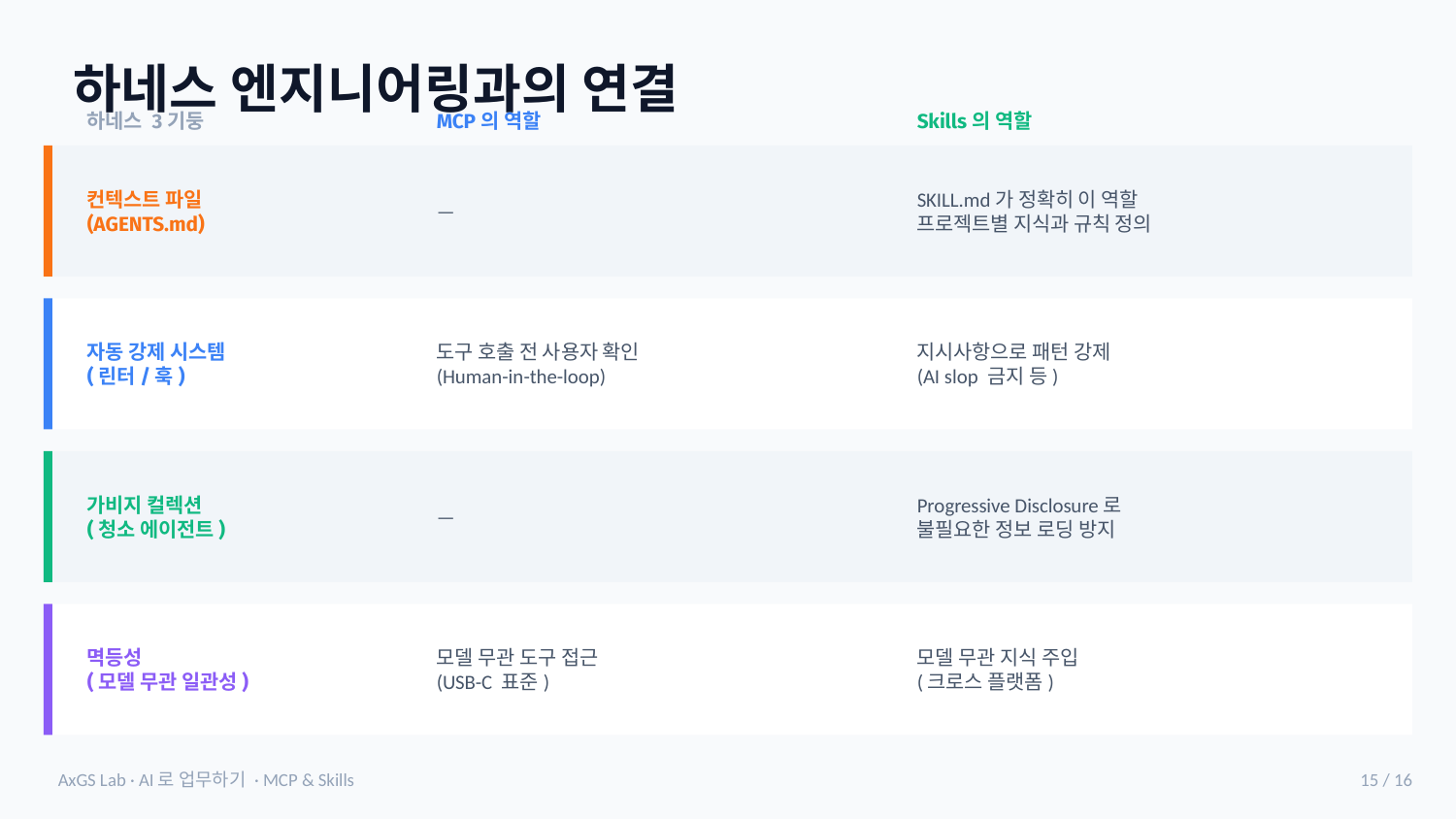

하네스 엔지니어링과의 연결
하네스 3기둥
MCP의 역할
Skills의 역할

컨텍스트 파일
(AGENTS.md)
—
SKILL.md가 정확히 이 역할
프로젝트별 지식과 규칙 정의

자동 강제 시스템
(린터/훅)
도구 호출 전 사용자 확인
(Human-in-the-loop)
지시사항으로 패턴 강제
(AI slop 금지 등)

가비지 컬렉션
(청소 에이전트)
—
Progressive Disclosure로
불필요한 정보 로딩 방지

멱등성
(모델 무관 일관성)
모델 무관 도구 접근
(USB-C 표준)
모델 무관 지식 주입
(크로스 플랫폼)
AxGS Lab · AI로 업무하기 · MCP & Skills
15 / 16